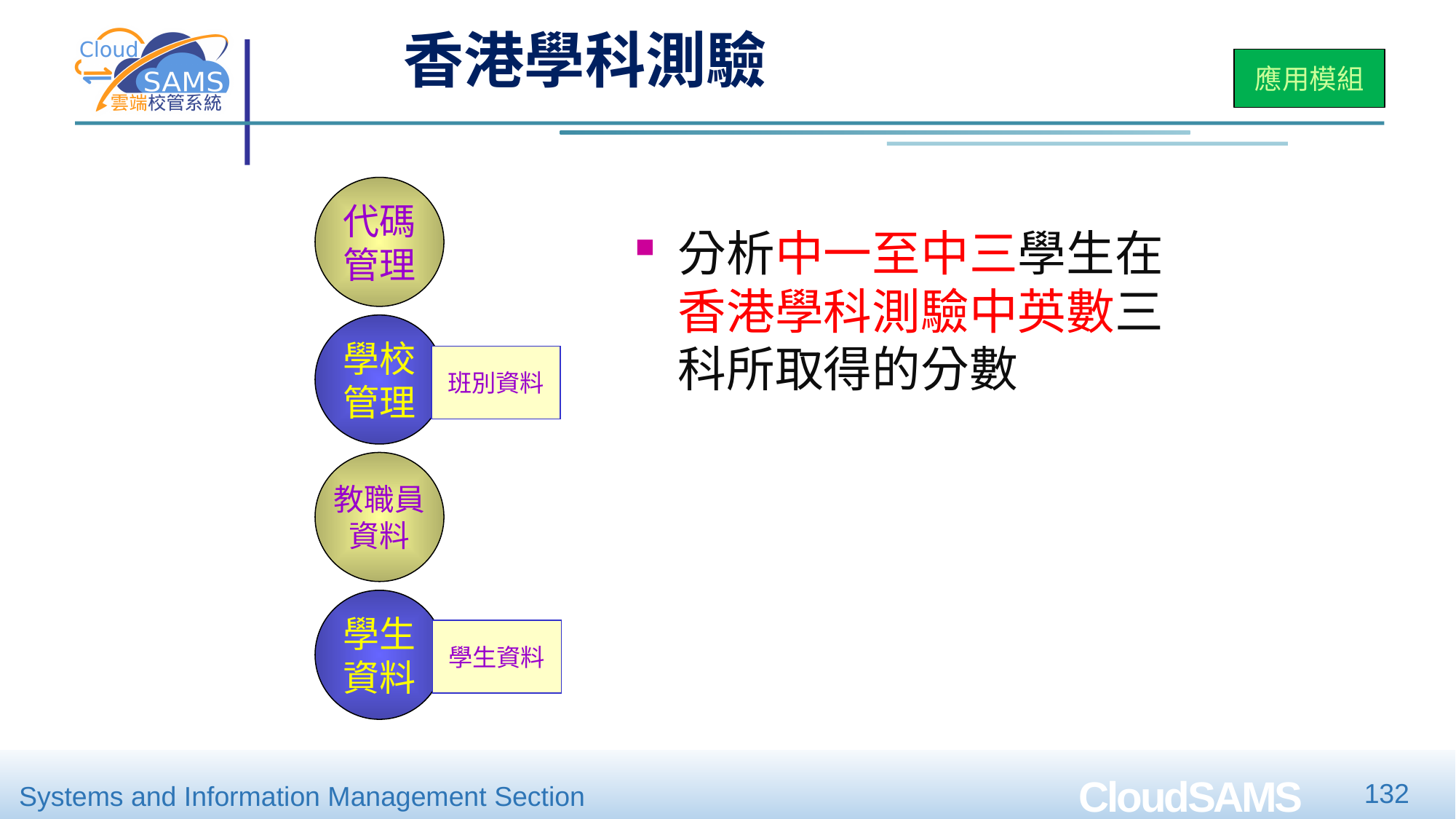

香港學科測驗
應用模組
代碼
管理
學校
管理
班別資料
教職員
資料
學生
資料
學生資料
分析中一至中三學生在香港學科測驗中英數三科所取得的分數
132